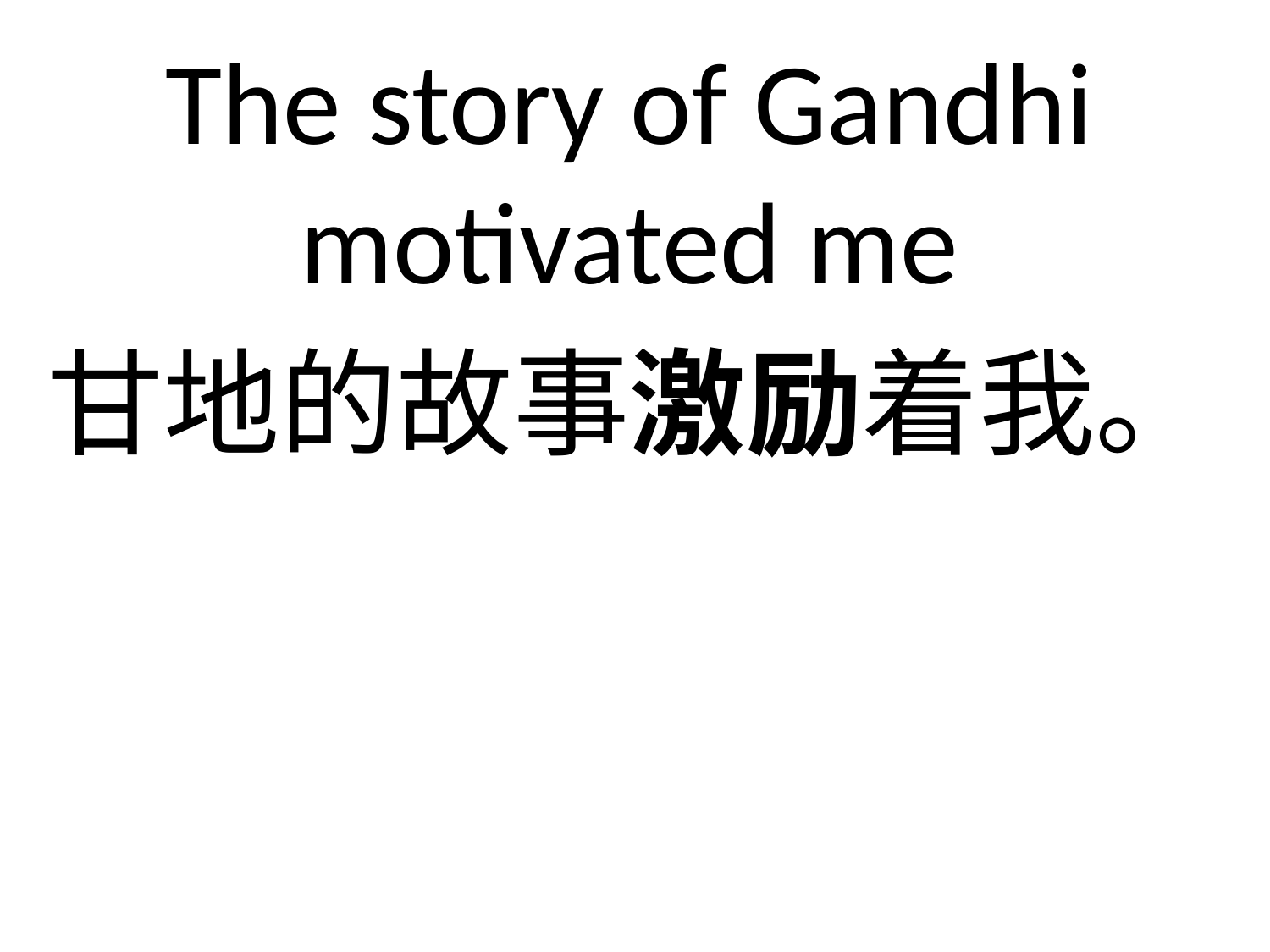

The story of Gandhi motivated me
甘地的故事激励着我。